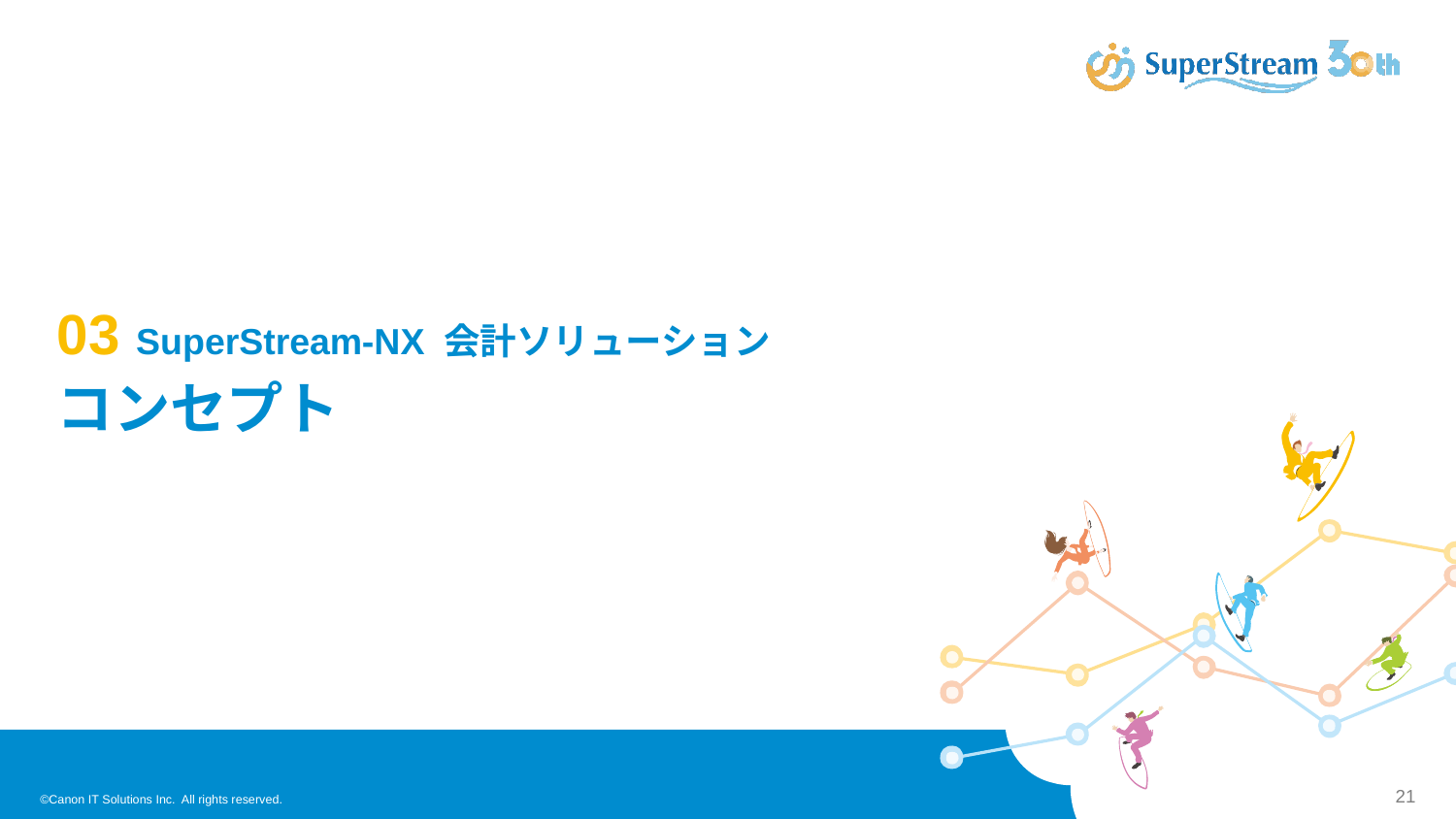

# 03 SuperStream-NX 会計ソリューション コンセプト
©Canon IT Solutions Inc.  All rights reserved.
21